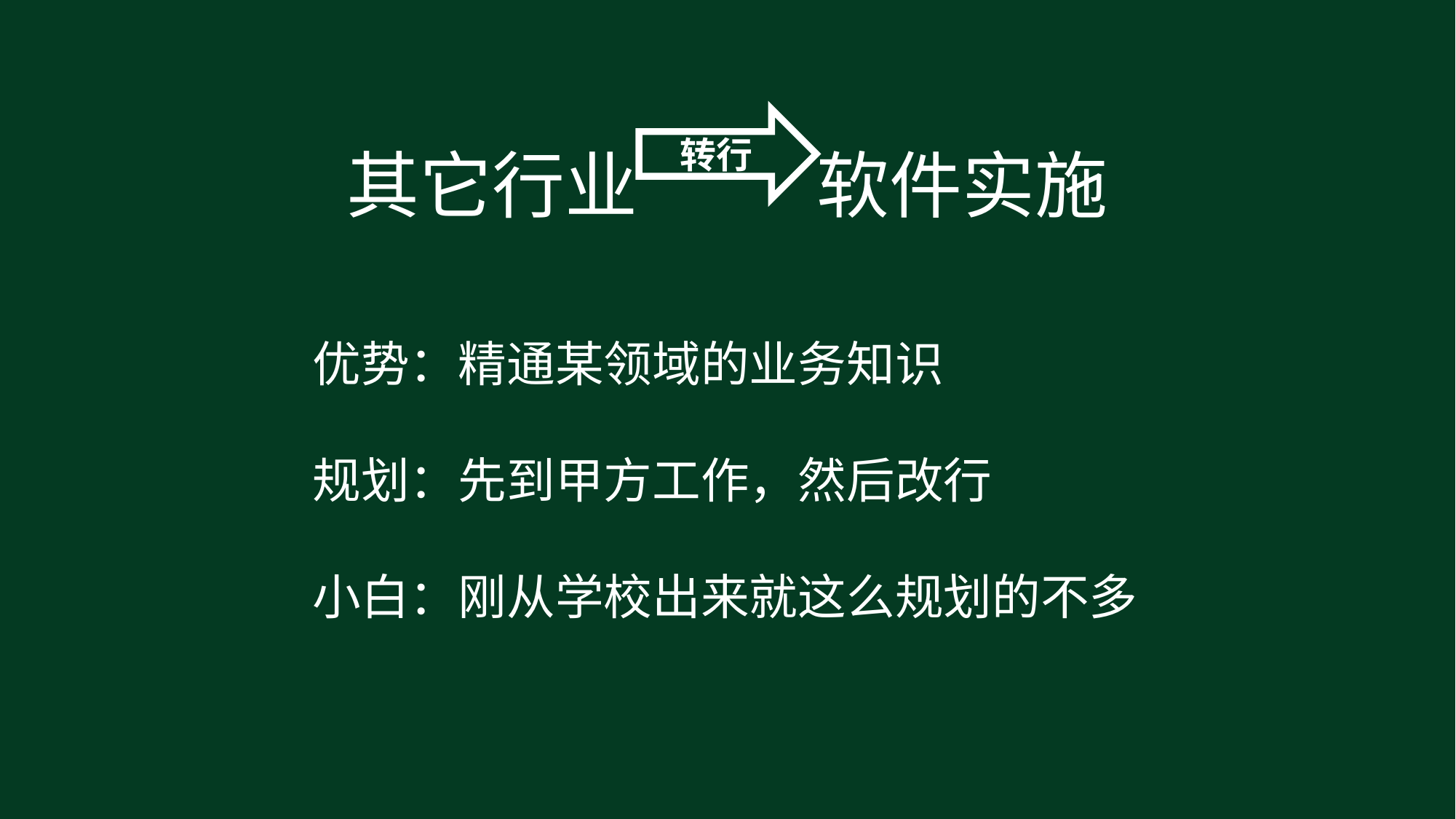

其它行业           软件实施
转行
优势：精通某领域的业务知识
规划：先到甲方工作，然后改行
小白：刚从学校出来就这么规划的不多